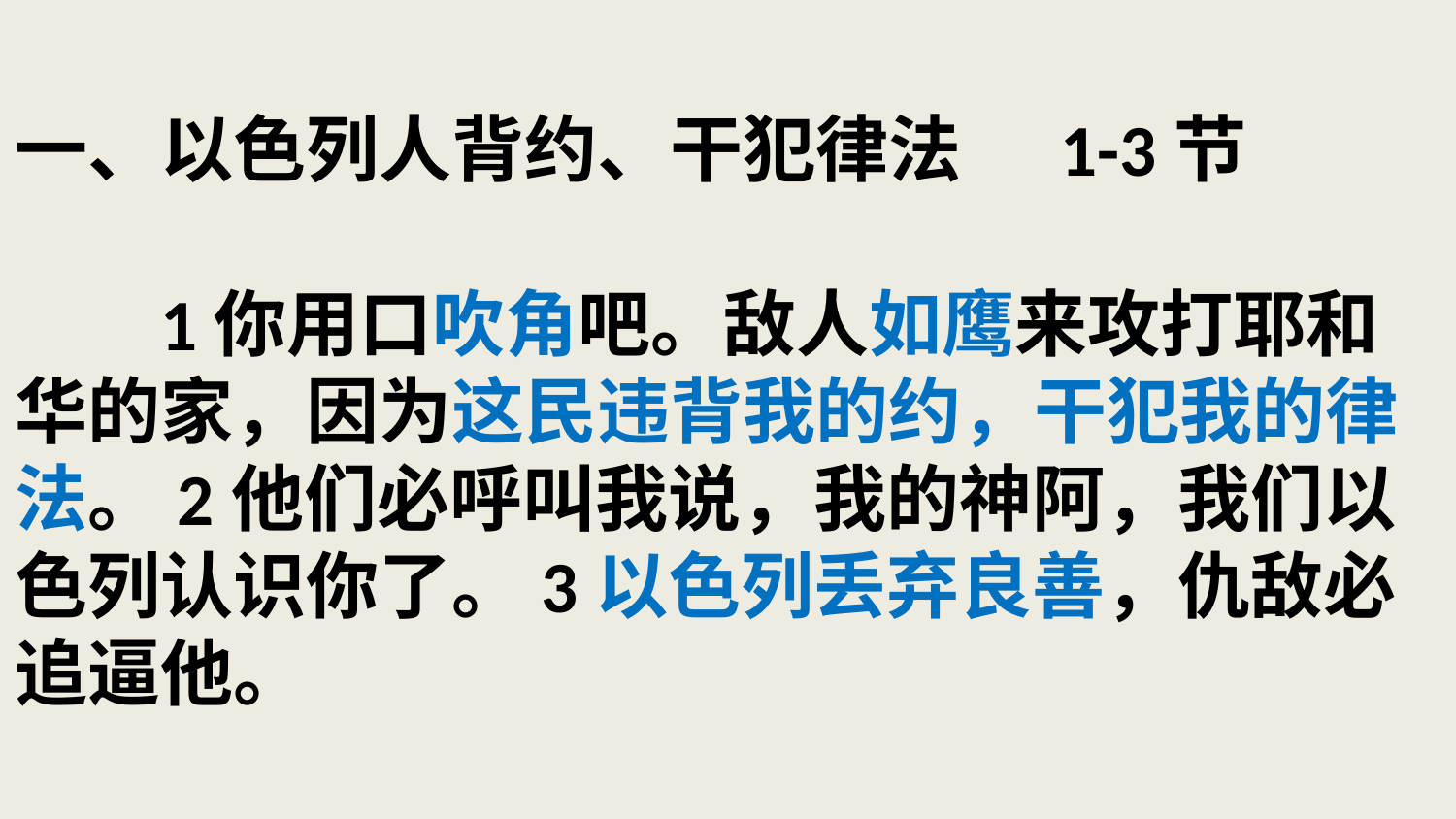

# 一、以色列人背约、干犯律法     1-3节 1你用口吹角吧。敌人如鹰来攻打耶和华的家，因为这民违背我的约，干犯我的律法。2他们必呼叫我说，我的神阿，我们以色列认识你了。3以色列丢弃良善，仇敌必追逼他。